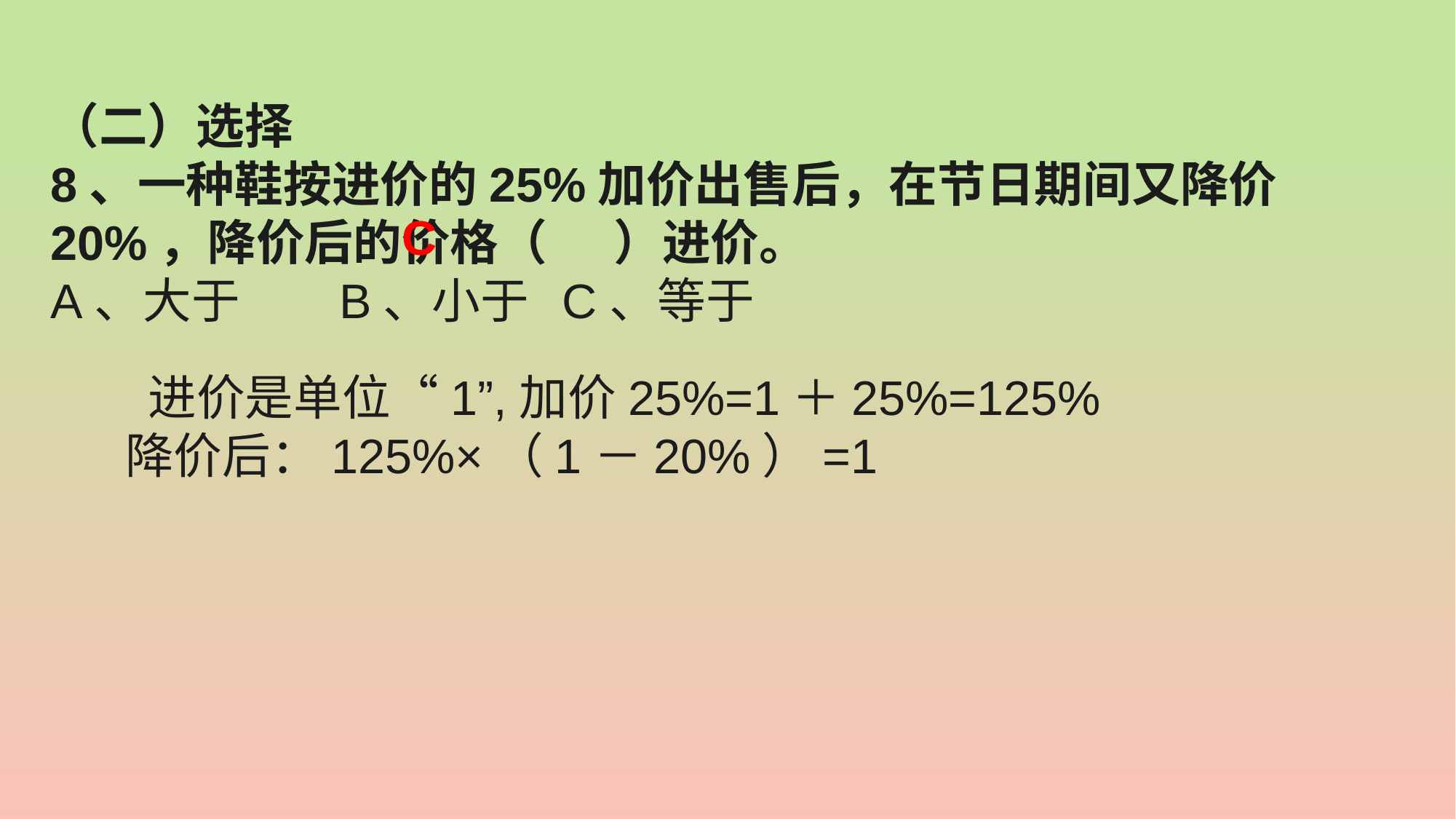

（二）选择
8、一种鞋按进价的25%加价出售后，在节日期间又降价20%，降价后的价格（      ）进价。
A、大于        B、小于  C、等于
C
 进价是单位“1”,加价25%=1＋25%=125%
降价后：125%×（1－20%）=1